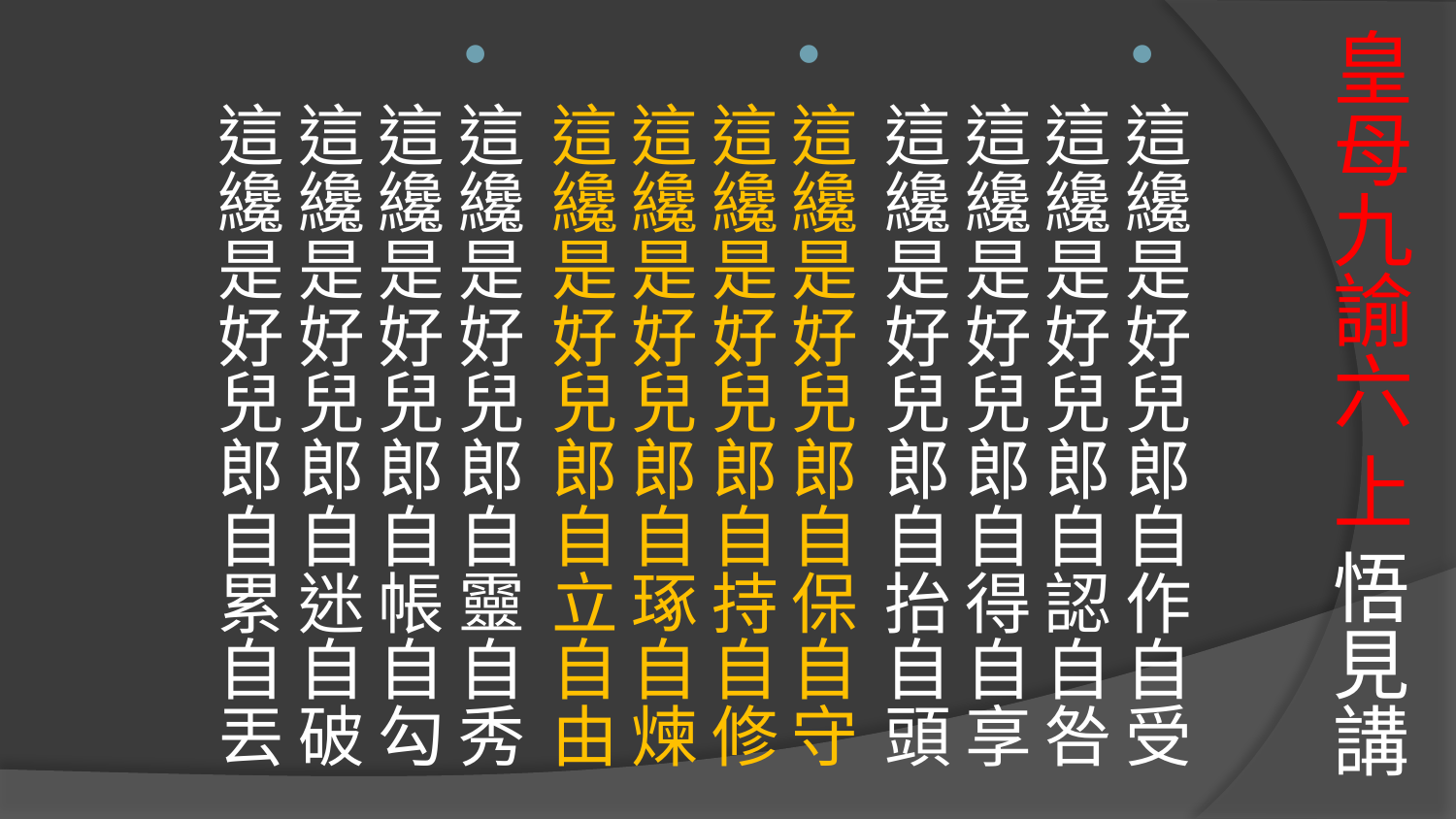

# 皇母九諭六 上 悟見講
這纔是好兒郎自作自受這纔是好兒郎自認自咎
這纔是好兒郎自得自享這纔是好兒郎自抬自頭
這纔是好兒郎自保自守這纔是好兒郎自持自修
這纔是好兒郎自琢自煉這纔是好兒郎自立自由
這纔是好兒郎自靈自秀這纔是好兒郎自帳自勾
這纔是好兒郎自迷自破這纔是好兒郎自累自丟